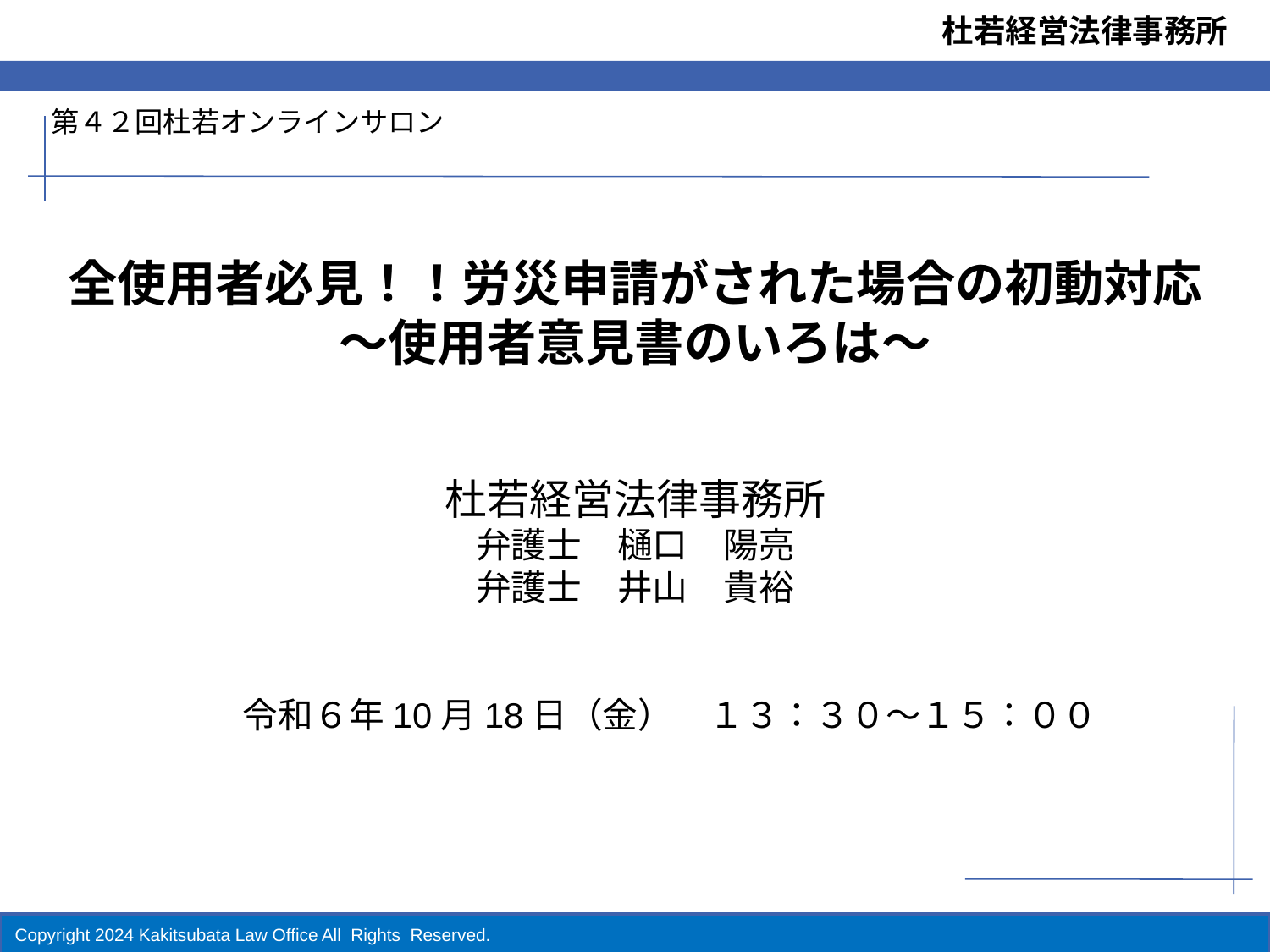

第４２回杜若オンラインサロン
全使用者必見！！労災申請がされた場合の初動対応
〜使用者意見書のいろは〜

杜若経営法律事務所
弁護士　樋口　陽亮
弁護士　井山　貴裕

　　令和６年10月18日（金）　１３：３０～１５：００